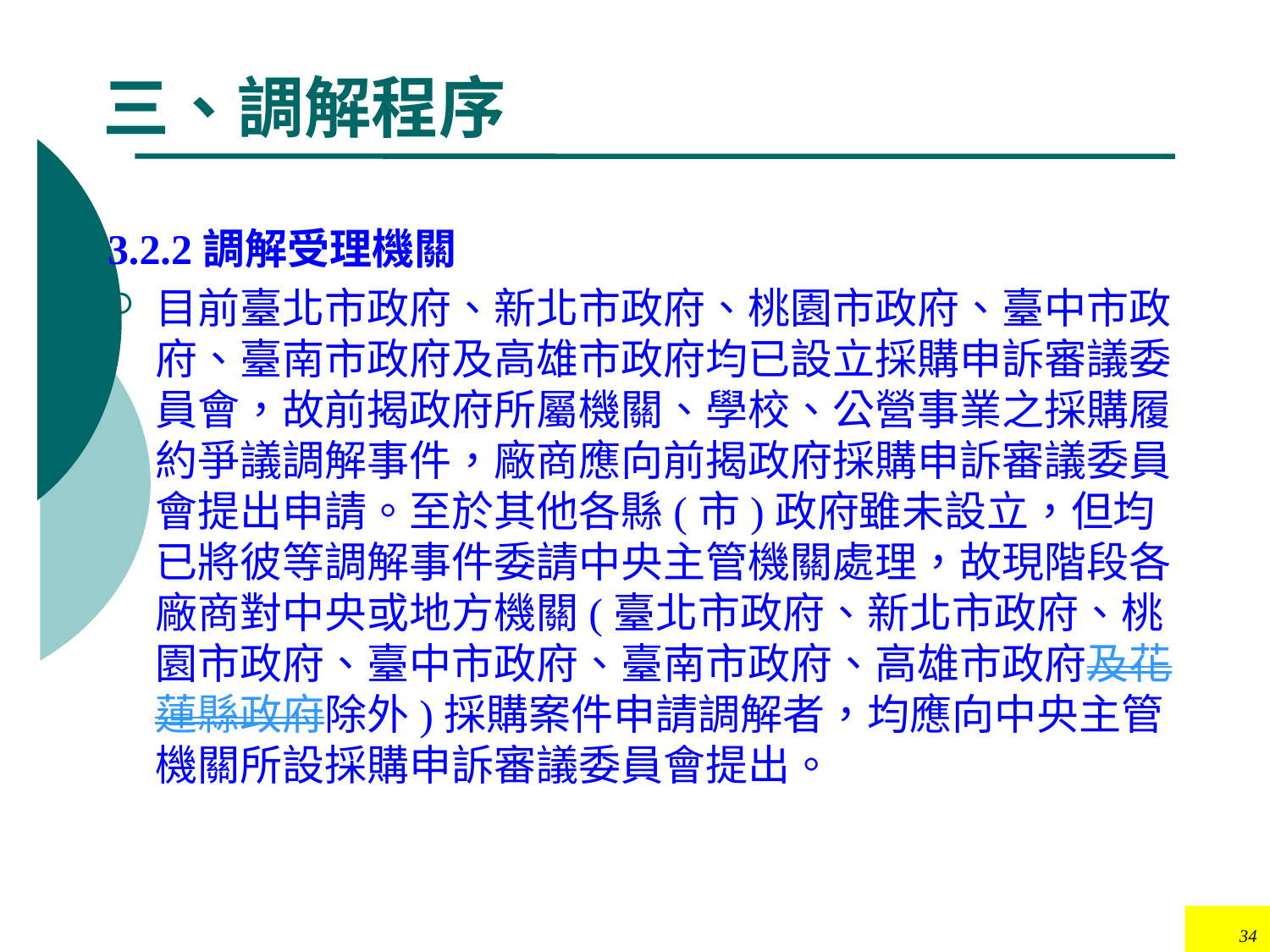

# 三、調解程序
3.2.2調解受理機關
目前臺北市政府、新北市政府、桃園市政府、臺中市政府、臺南市政府及高雄市政府均已設立採購申訴審議委員會，故前揭政府所屬機關、學校、公營事業之採購履約爭議調解事件，廠商應向前揭政府採購申訴審議委員會提出申請。至於其他各縣(市)政府雖未設立，但均已將彼等調解事件委請中央主管機關處理，故現階段各廠商對中央或地方機關(臺北市政府、新北市政府、桃園市政府、臺中市政府、臺南市政府、高雄市政府及花蓮縣政府除外)採購案件申請調解者，均應向中央主管機關所設採購申訴審議委員會提出。
34